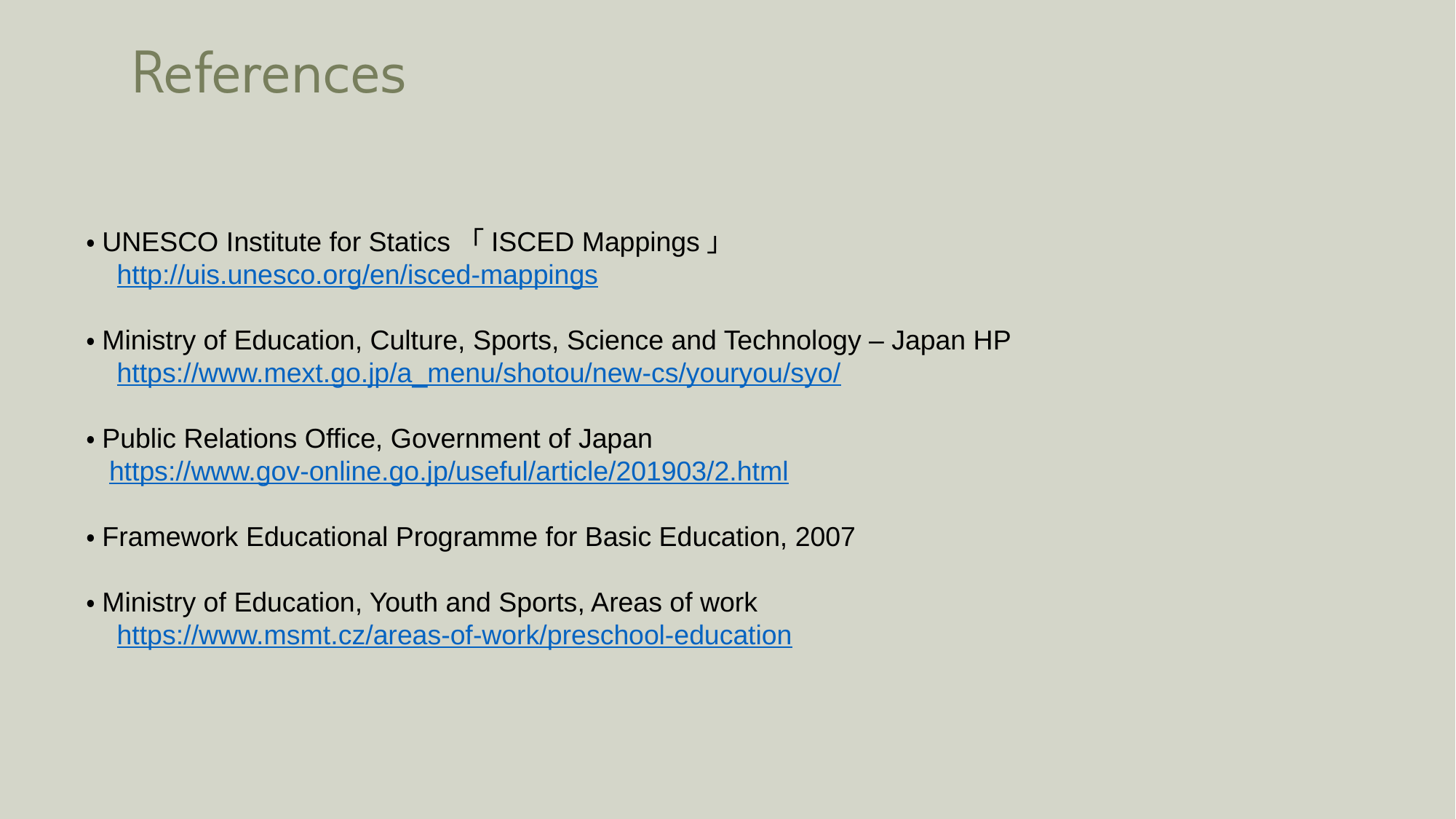

References
・UNESCO Institute for Statics「ISCED Mappings」
    http://uis.unesco.org/en/isced-mappings

・Ministry of Education, Culture, Sports, Science and Technology – Japan HP
    https://www.mext.go.jp/a_menu/shotou/new-cs/youryou/syo/

・Public Relations Office, Government of Japan
   https://www.gov-online.go.jp/useful/article/201903/2.html

・Framework Educational Programme for Basic Education, 2007

・Ministry of Education, Youth and Sports, Areas of work
    https://www.msmt.cz/areas-of-work/preschool-education